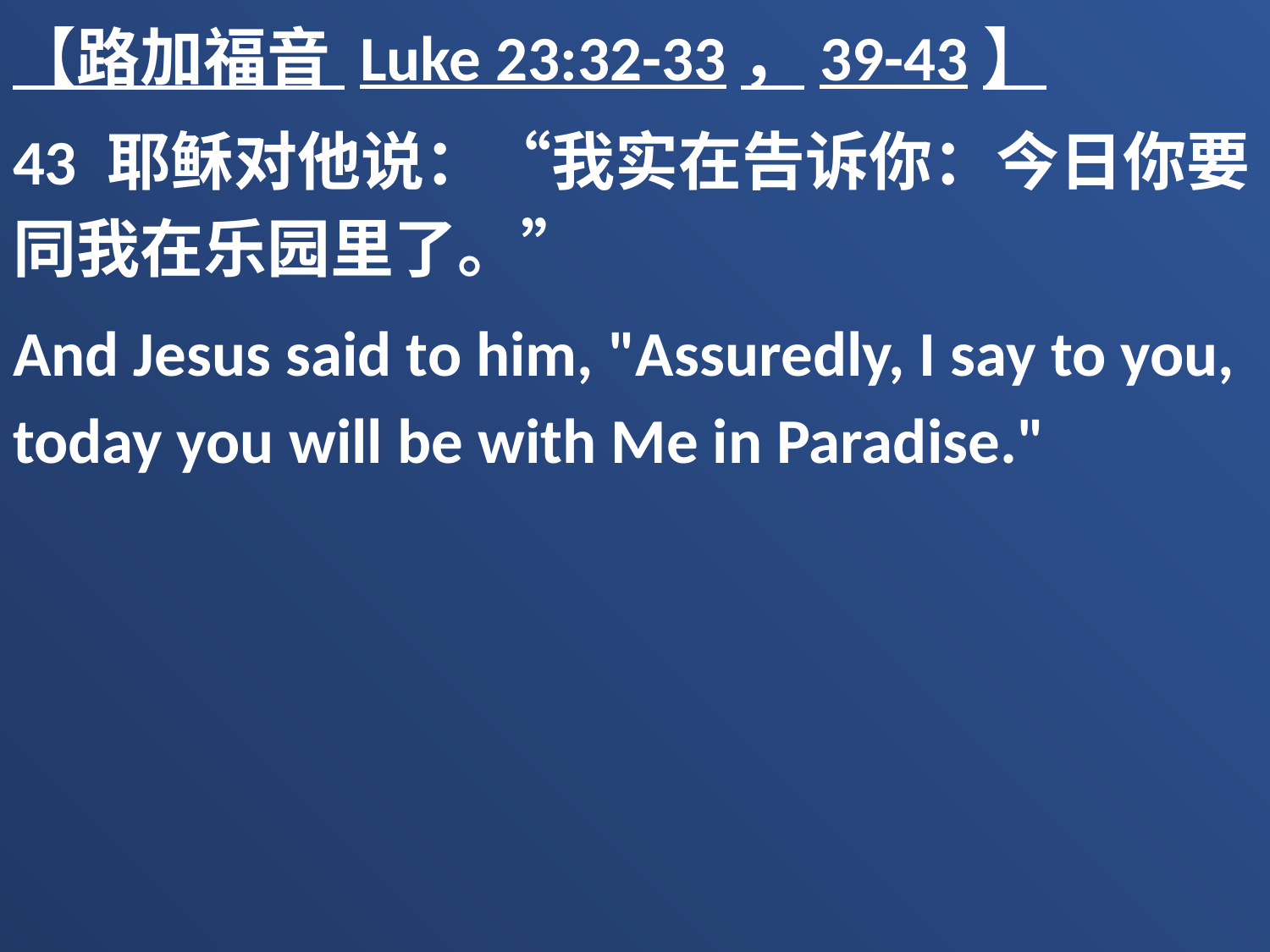

【路加福音 Luke 23:32-33，39-43】
43 耶稣对他说：“我实在告诉你：今日你要同我在乐园里了。”
And Jesus said to him, "Assuredly, I say to you, today you will be with Me in Paradise."